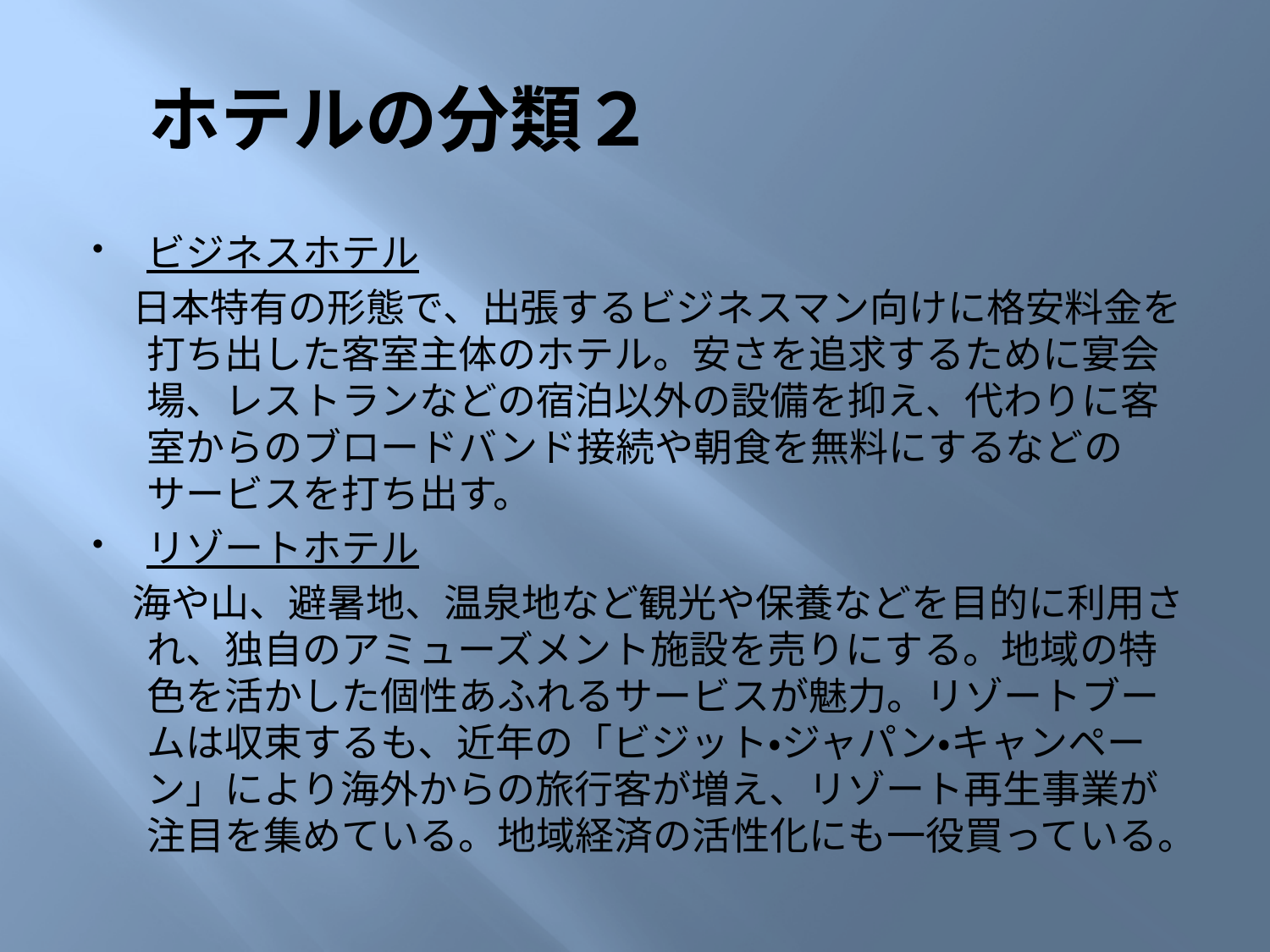

# ホテルの分類２
ビジネスホテル
　日本特有の形態で、出張するビジネスマン向けに格安料金を打ち出した客室主体のホテル。安さを追求するために宴会場、レストランなどの宿泊以外の設備を抑え、代わりに客室からのブロードバンド接続や朝食を無料にするなどのサービスを打ち出す。
リゾートホテル
　海や山、避暑地、温泉地など観光や保養などを目的に利用され、独自のアミューズメント施設を売りにする。地域の特色を活かした個性あふれるサービスが魅力。リゾートブームは収束するも、近年の「ビジット・ジャパン・キャンペーン」により海外からの旅行客が増え、リゾート再生事業が注目を集めている。地域経済の活性化にも一役買っている。